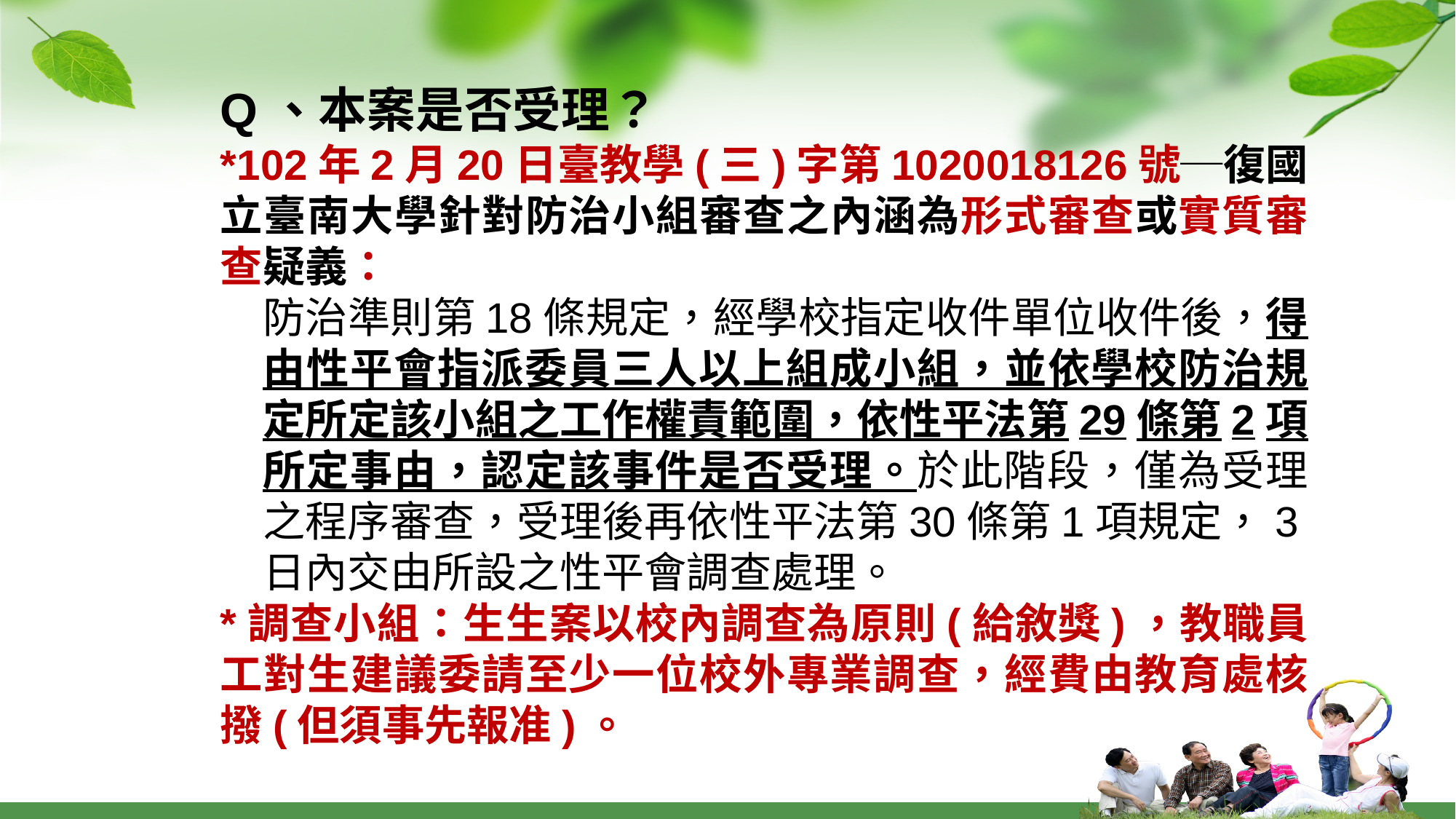

Q、本案是否受理？
*102年2月20日臺教學(三)字第1020018126號─復國立臺南大學針對防治小組審查之內涵為形式審查或實質審查疑義：
防治準則第18條規定，經學校指定收件單位收件後，得由性平會指派委員三人以上組成小組，並依學校防治規定所定該小組之工作權責範圍，依性平法第29條第2項所定事由，認定該事件是否受理。於此階段，僅為受理之程序審查，受理後再依性平法第30條第1項規定，3日內交由所設之性平會調查處理。
*調查小組：生生案以校內調查為原則(給敘獎)，教職員工對生建議委請至少一位校外專業調查，經費由教育處核撥(但須事先報准)。